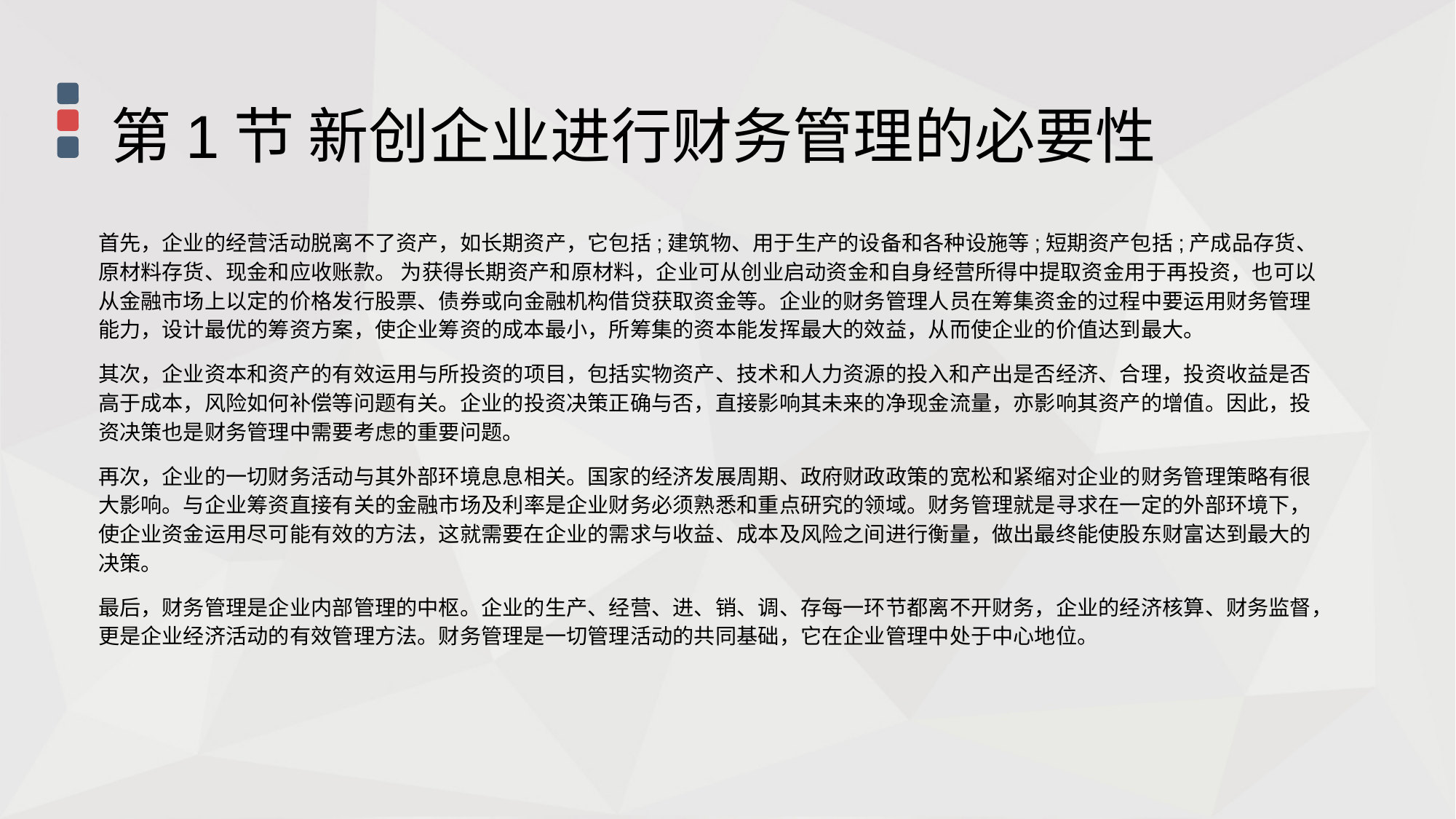

第1节 新创企业进行财务管理的必要性
首先，企业的经营活动脱离不了资产，如长期资产，它包括;建筑物、用于生产的设备和各种设施等;短期资产包括;产成品存货、原材料存货、现金和应收账款。 为获得长期资产和原材料，企业可从创业启动资金和自身经营所得中提取资金用于再投资，也可以从金融市场上以定的价格发行股票、债券或向金融机构借贷获取资金等。企业的财务管理人员在筹集资金的过程中要运用财务管理能力，设计最优的筹资方案，使企业筹资的成本最小，所筹集的资本能发挥最大的效益，从而使企业的价值达到最大。
其次，企业资本和资产的有效运用与所投资的项目，包括实物资产、技术和人力资源的投入和产出是否经济、合理，投资收益是否高于成本，风险如何补偿等问题有关。企业的投资决策正确与否，直接影响其未来的净现金流量，亦影响其资产的增值。因此，投资决策也是财务管理中需要考虑的重要问题。
再次，企业的一切财务活动与其外部环境息息相关。国家的经济发展周期、政府财政政策的宽松和紧缩对企业的财务管理策略有很大影响。与企业筹资直接有关的金融市场及利率是企业财务必须熟悉和重点研究的领域。财务管理就是寻求在一定的外部环境下，使企业资金运用尽可能有效的方法，这就需要在企业的需求与收益、成本及风险之间进行衡量，做出最终能使股东财富达到最大的决策。
最后，财务管理是企业内部管理的中枢。企业的生产、经营、进、销、调、存每一环节都离不开财务，企业的经济核算、财务监督，更是企业经济活动的有效管理方法。财务管理是一切管理活动的共同基础，它在企业管理中处于中心地位。